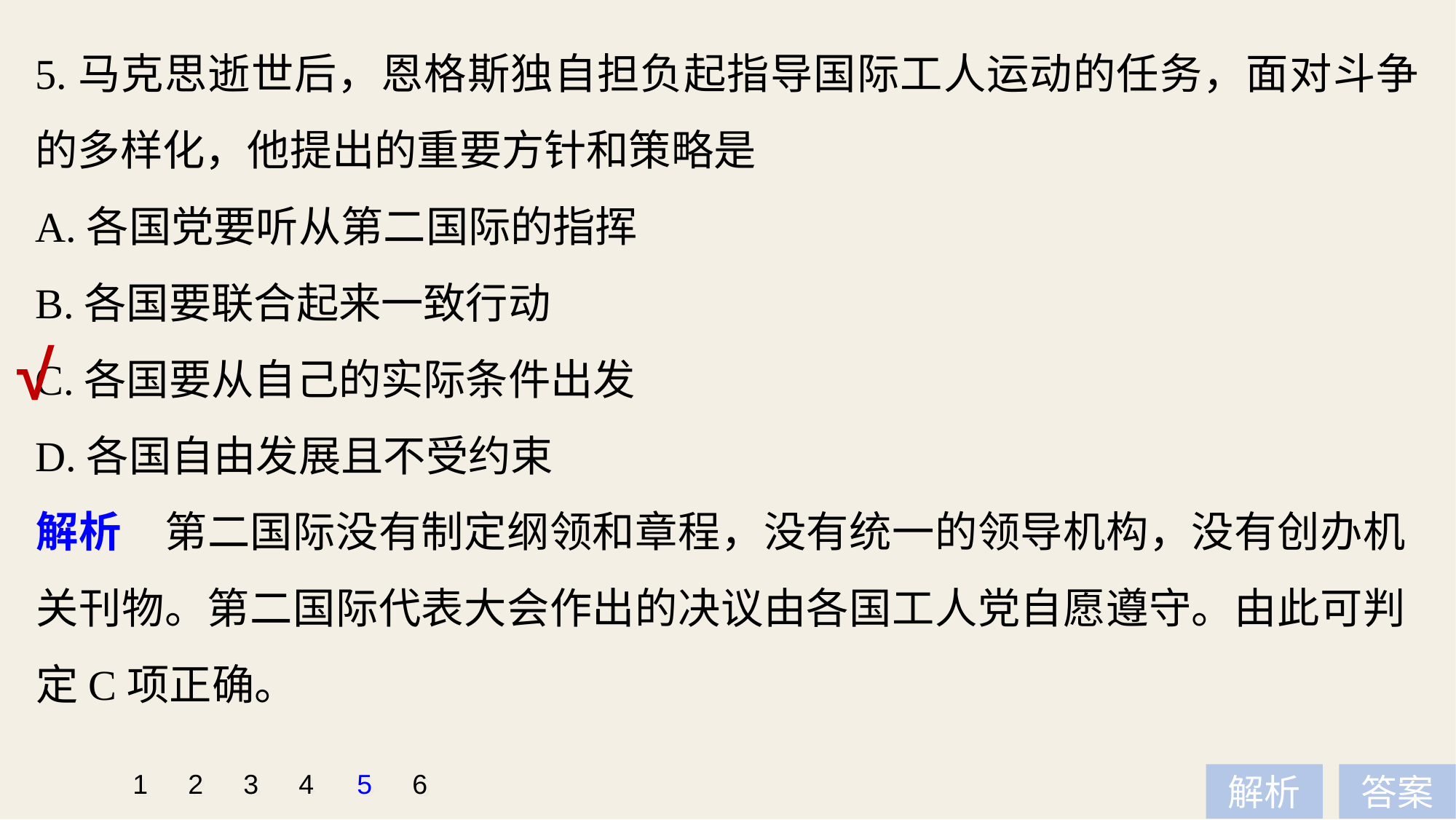

5.马克思逝世后，恩格斯独自担负起指导国际工人运动的任务，面对斗争的多样化，他提出的重要方针和策略是
A.各国党要听从第二国际的指挥
B.各国要联合起来一致行动
C.各国要从自己的实际条件出发
D.各国自由发展且不受约束
√
解析　第二国际没有制定纲领和章程，没有统一的领导机构，没有创办机关刊物。第二国际代表大会作出的决议由各国工人党自愿遵守。由此可判定C项正确。
1
2
3
4
5
6
解析
答案